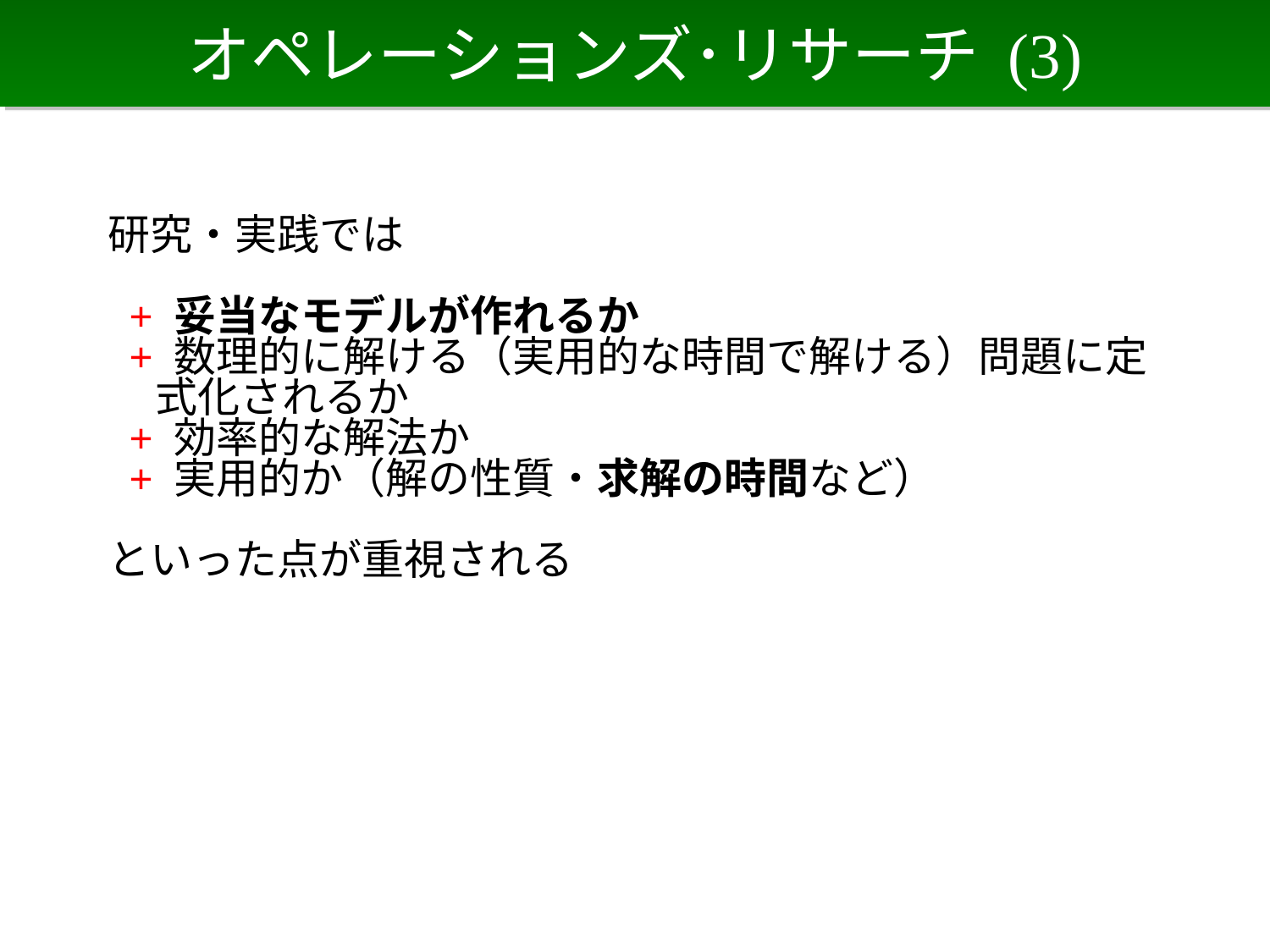

# オペレーションズ･リサーチ (3)
研究・実践では

  + 妥当なモデルが作れるか
  + 数理的に解ける（実用的な時間で解ける）問題に定式化されるか
  + 効率的な解法か
  + 実用的か（解の性質・求解の時間など）

といった点が重視される